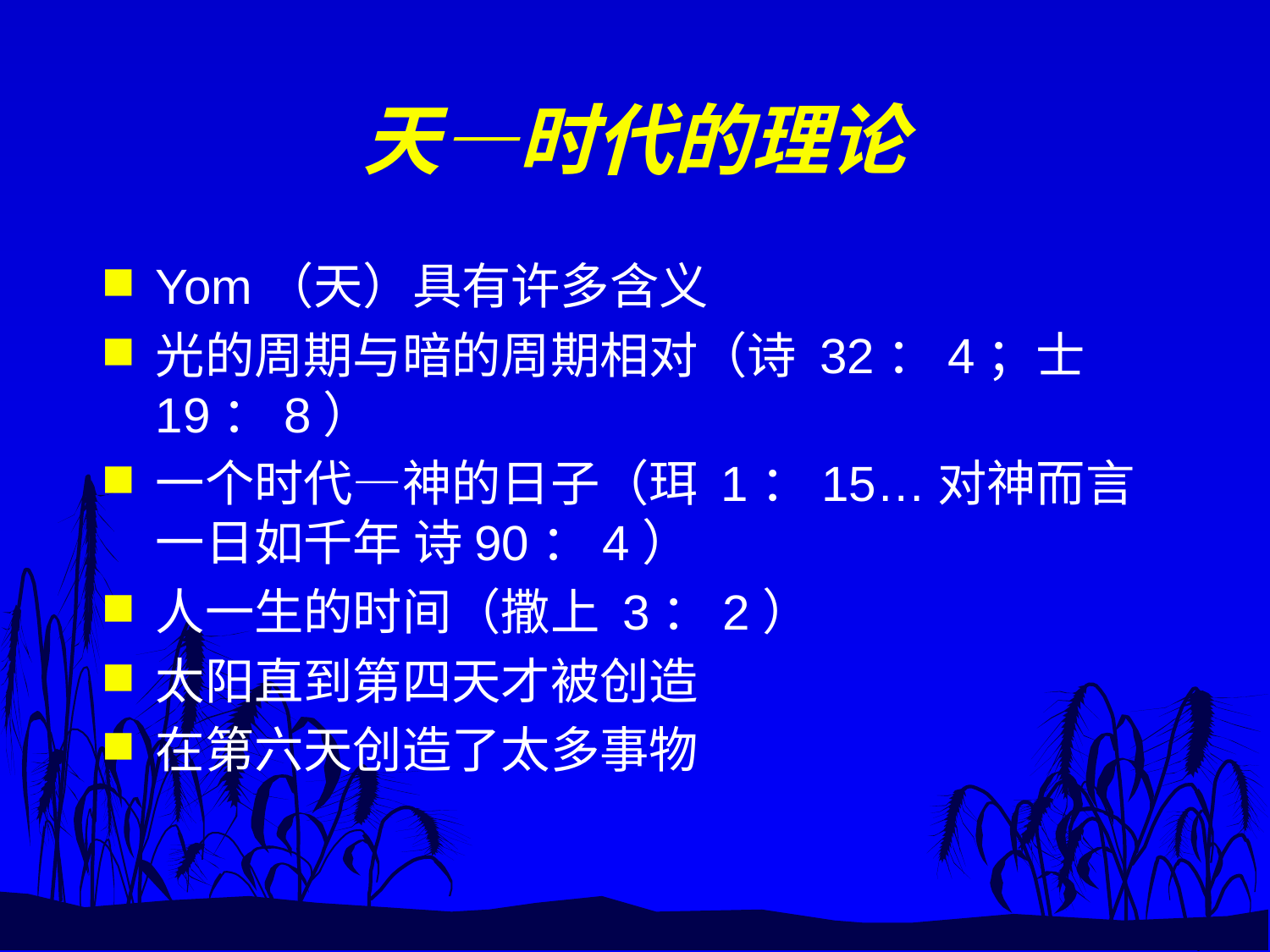

# 天—时代的理论
Yom（天）具有许多含义
光的周期与暗的周期相对（诗 32：4；士 19：8）
一个时代—神的日子（珥 1：15…对神而言一日如千年 诗90：4）
人一生的时间（撒上 3：2）
太阳直到第四天才被创造
在第六天创造了太多事物